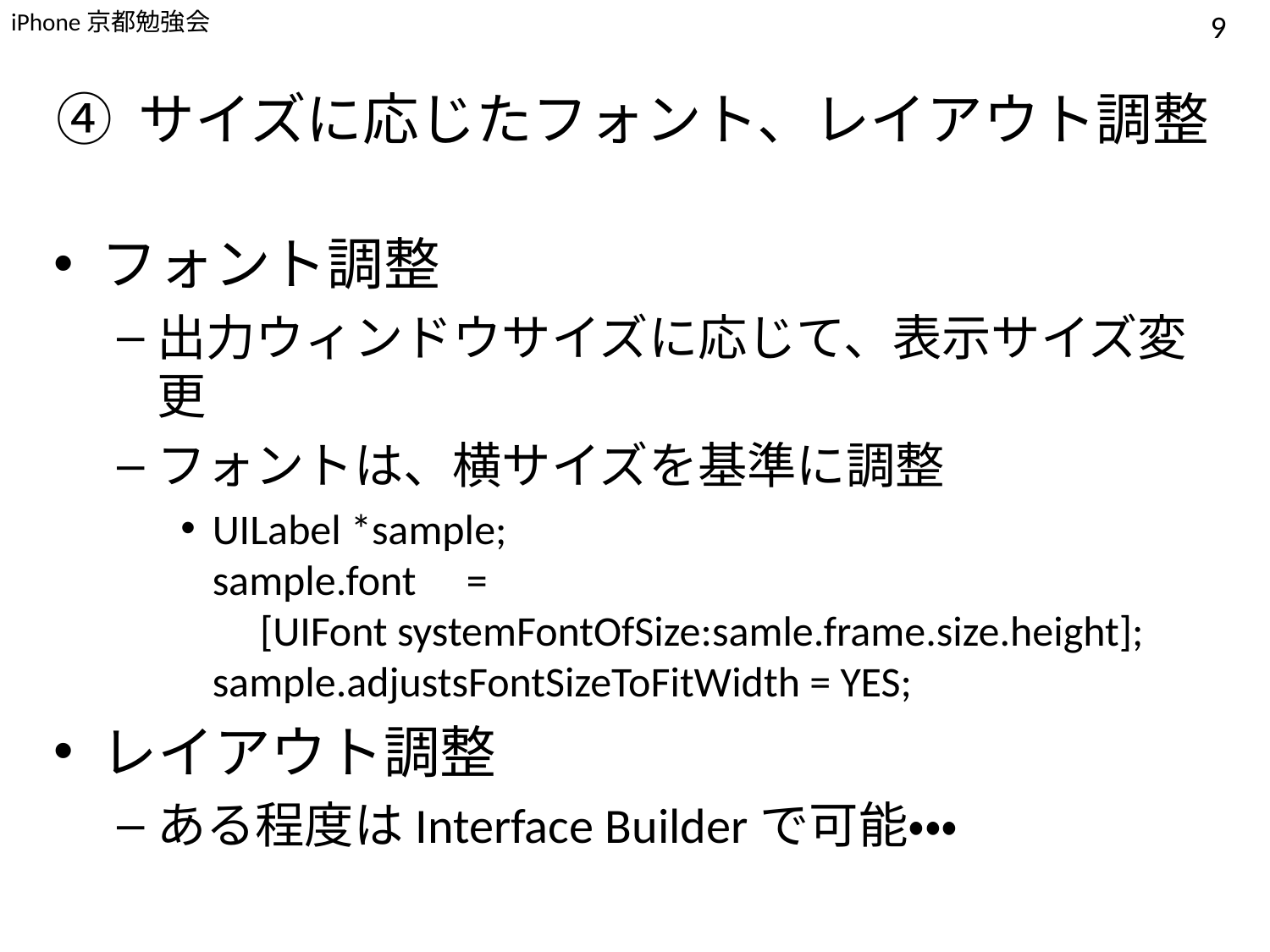

9
# ④ サイズに応じたフォント、レイアウト調整
フォント調整
出力ウィンドウサイズに応じて、表示サイズ変更
フォントは、横サイズを基準に調整
UILabel *sample;
sample.font	=
     [UIFont systemFontOfSize:samle.frame.size.height];
sample.adjustsFontSizeToFitWidth = YES;
レイアウト調整
ある程度はInterface Builderで可能・・・